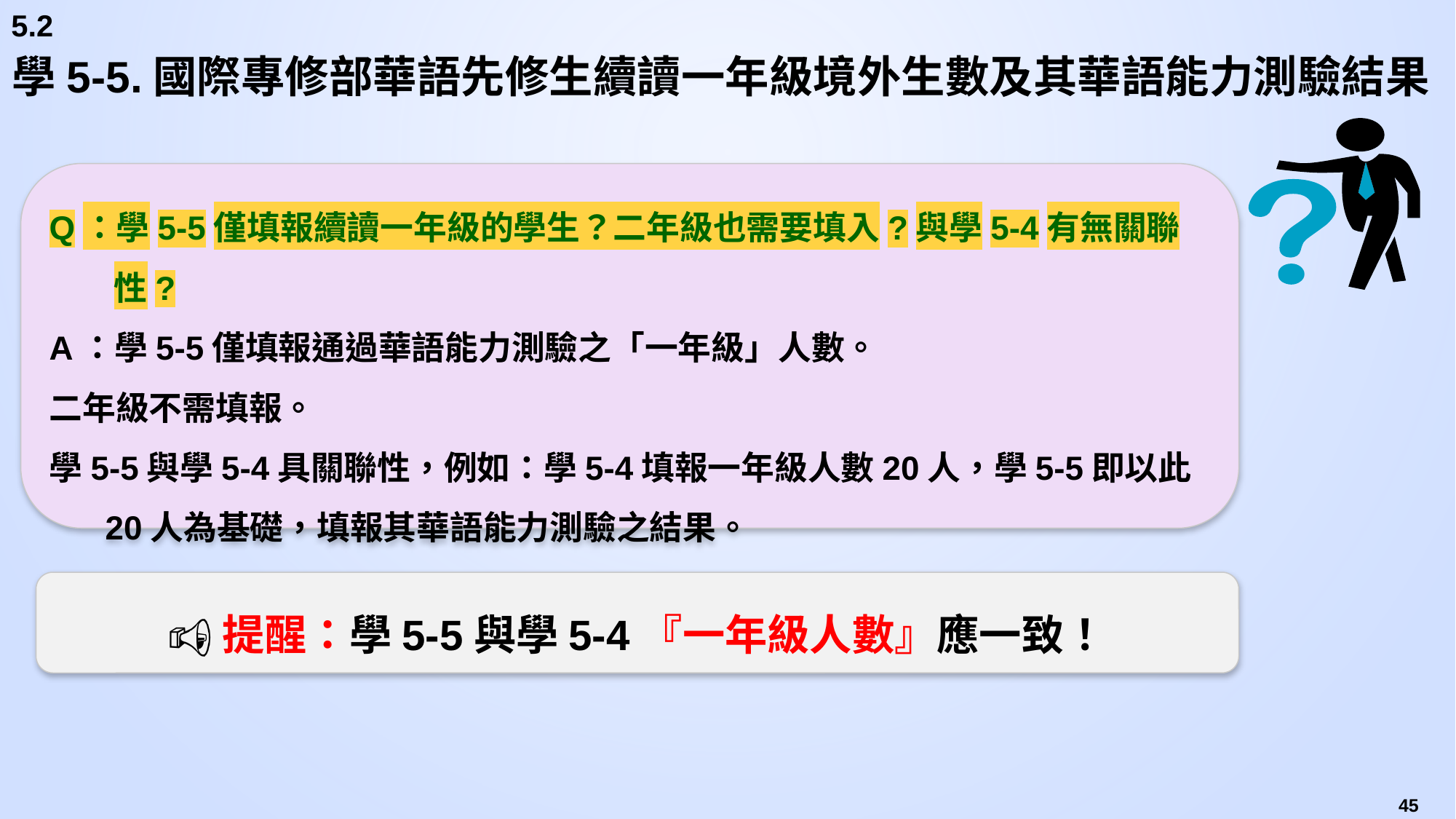

5.2
# 學5-5.國際專修部華語先修生續讀一年級境外生數及其華語能力測驗結果

Q：學5-5僅填報續讀一年級的學生？二年級也需要填入?與學5-4有無關聯性?
A：學5-5僅填報通過華語能力測驗之「一年級」人數。
二年級不需填報。
學5-5與學5-4具關聯性，例如：學5-4填報一年級人數20人，學5-5即以此20人為基礎，填報其華語能力測驗之結果。
📢提醒：學5-5與學5-4『一年級人數』應一致！